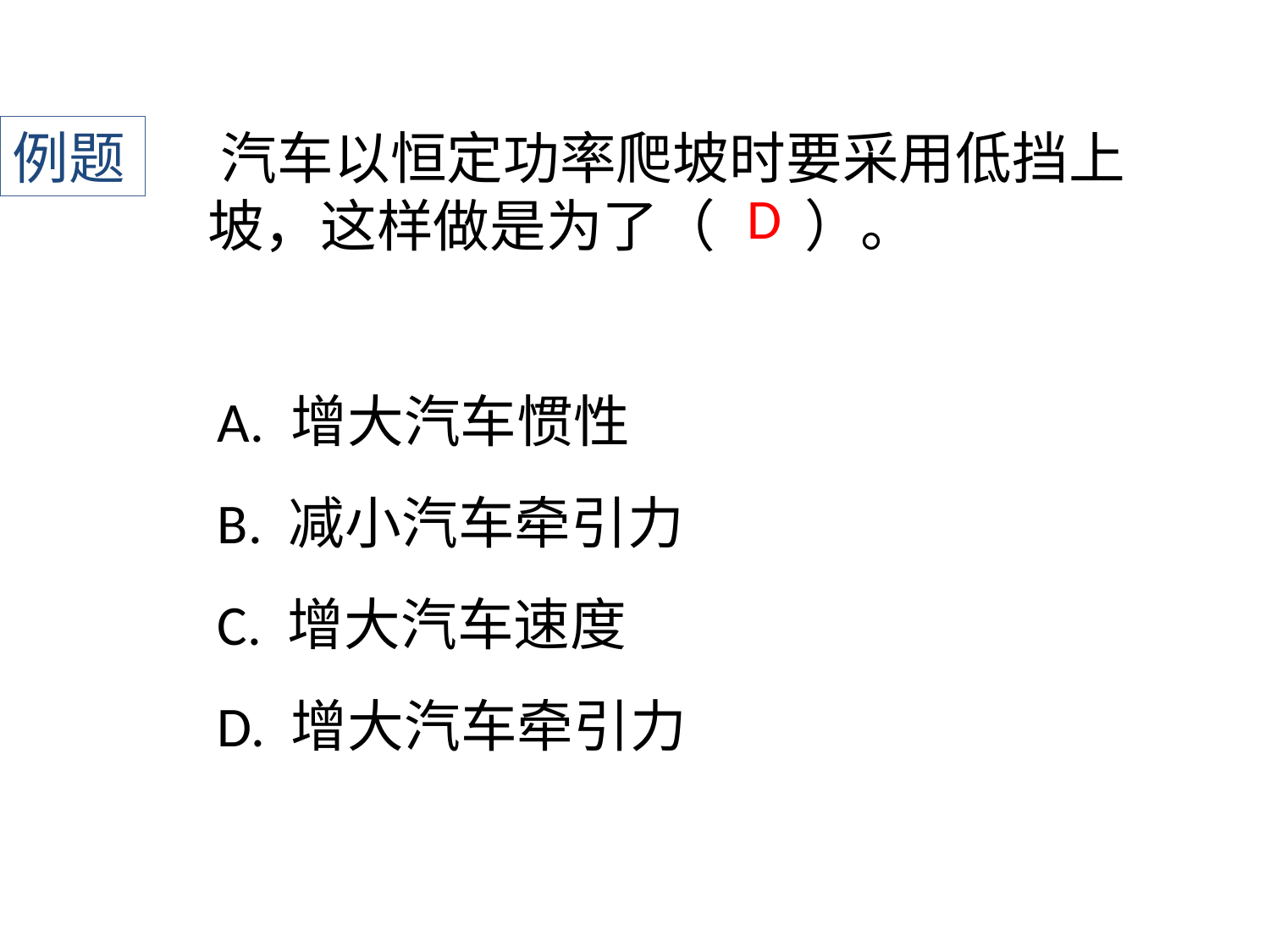

例题
﻿汽车以恒定功率爬坡时要采用低挡上坡，这样做是为了（       ）。
D
A. 增大汽车惯性
B. 减小汽车牵引力
C. 增大汽车速度
D. 增大汽车牵引力